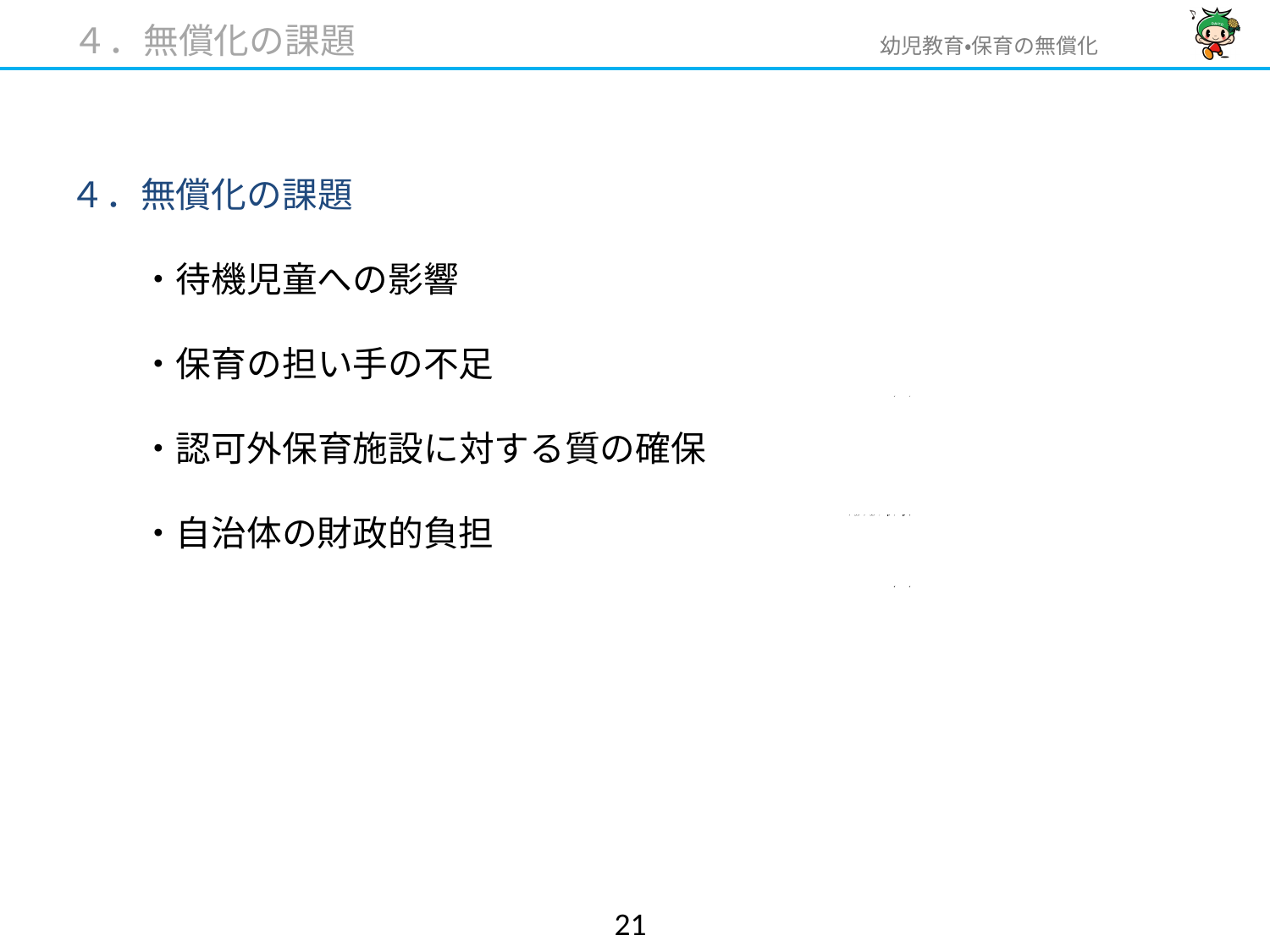

４．無償化の課題

４．無償化の課題

　　・待機児童への影響

　　・保育の担い手の不足

　　・認可外保育施設に対する質の確保

　　・自治体の財政的負担

21